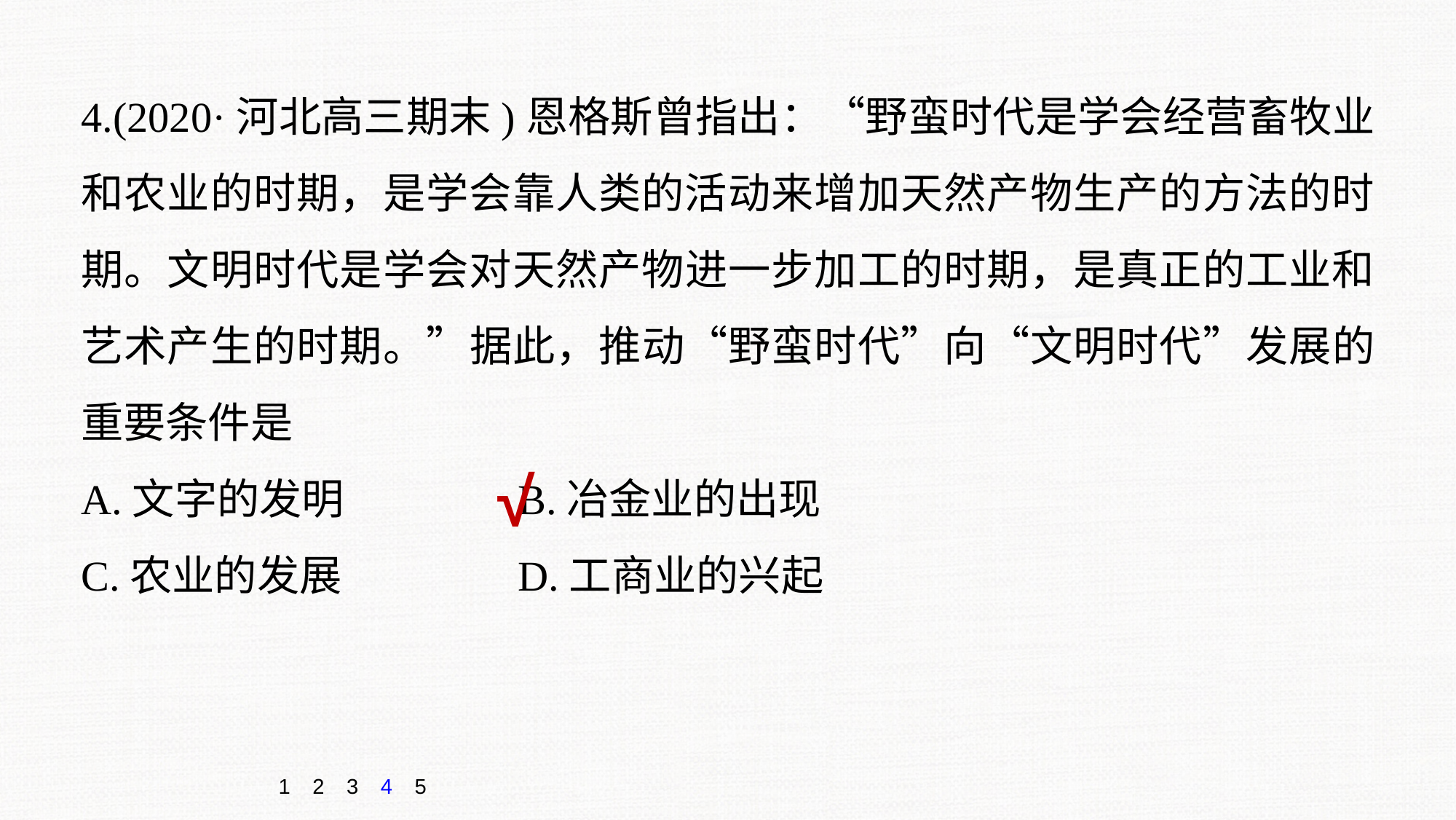

4.(2020·河北高三期末)恩格斯曾指出：“野蛮时代是学会经营畜牧业和农业的时期，是学会靠人类的活动来增加天然产物生产的方法的时期。文明时代是学会对天然产物进一步加工的时期，是真正的工业和艺术产生的时期。”据此，推动“野蛮时代”向“文明时代”发展的重要条件是
A.文字的发明  		B.冶金业的出现
C.农业的发展  		D.工商业的兴起
√
1
2
3
4
5